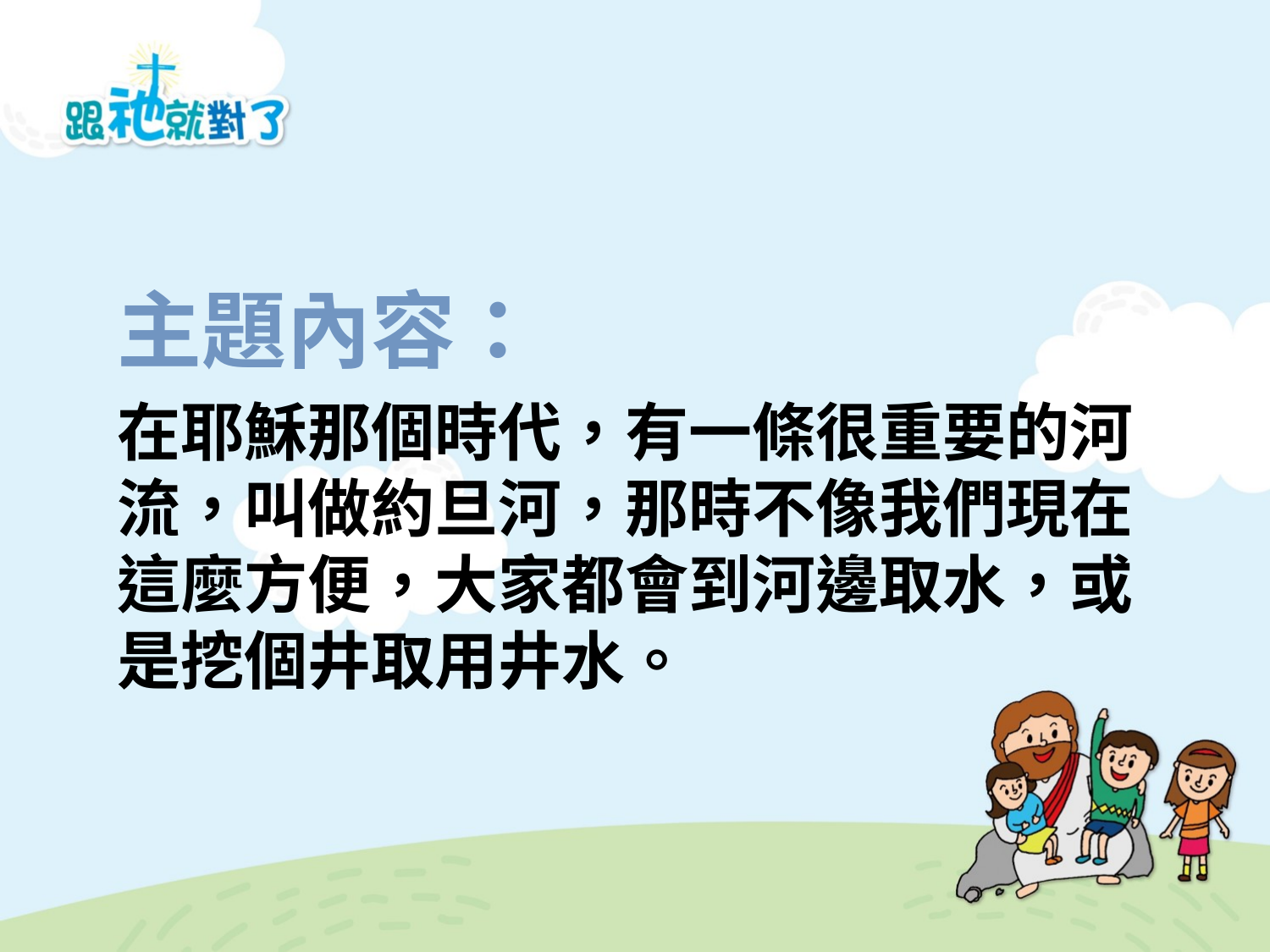

主題內容：
在耶穌那個時代，有一條很重要的河流，叫做約旦河，那時不像我們現在這麼方便，大家都會到河邊取水，或是挖個井取用井水。